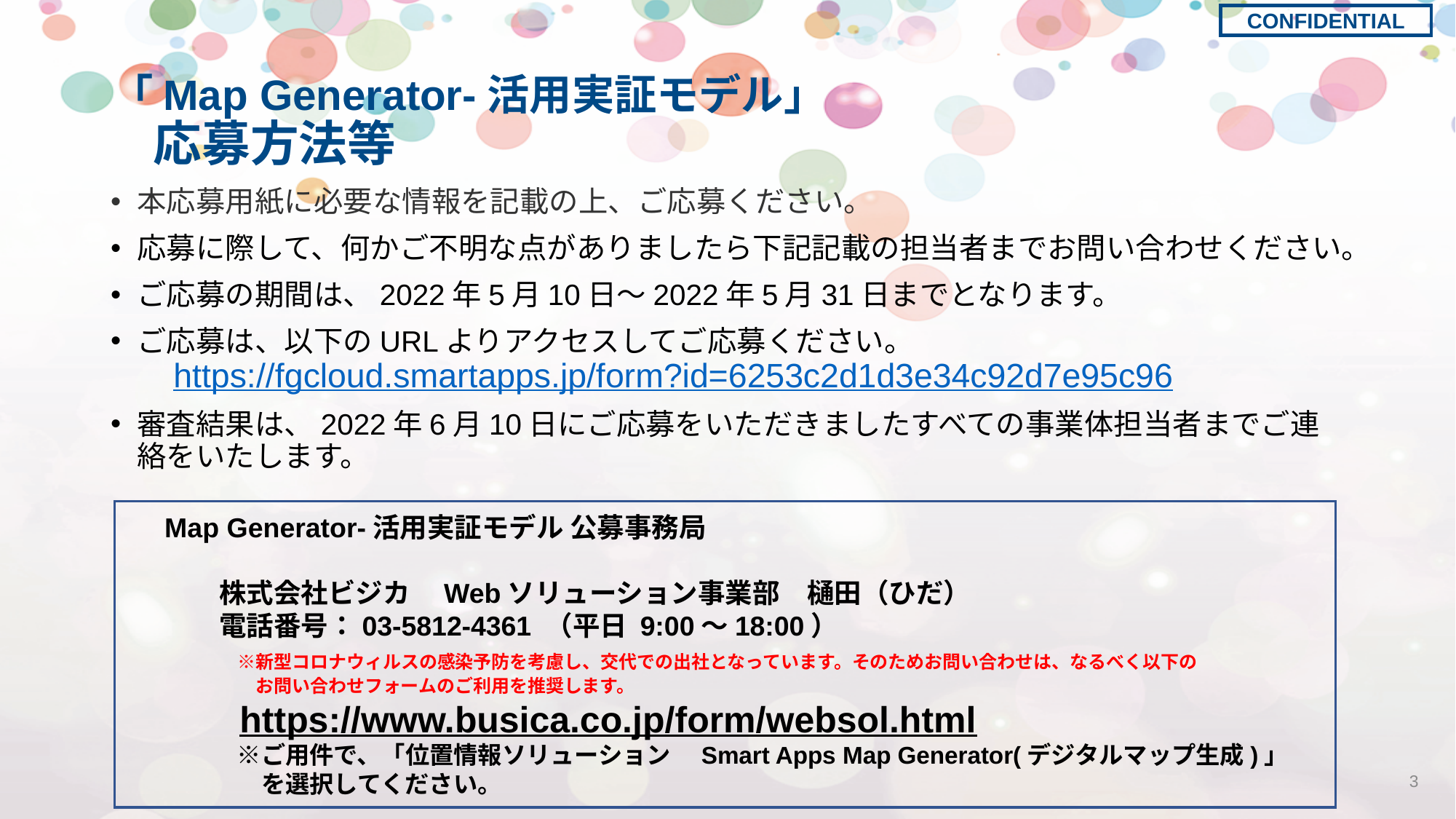

# 「Map Generator-活用実証モデル」 　応募方法等
本応募用紙に必要な情報を記載の上、ご応募ください。
応募に際して、何かご不明な点がありましたら下記記載の担当者までお問い合わせください。
ご応募の期間は、2022年5月10日～2022年5月31日までとなります。
ご応募は、以下のURLよりアクセスしてご応募ください。
　https://fgcloud.smartapps.jp/form?id=6253c2d1d3e34c92d7e95c96
審査結果は、2022年6月10日にご応募をいただきましたすべての事業体担当者までご連絡をいたします。

Map Generator-活用実証モデル 公募事務局

　　株式会社ビジカ　Webソリューション事業部　樋田（ひだ）
　　電話番号：03-5812-4361 （平日 9:00～18:00）
　　　※新型コロナウィルスの感染予防を考慮し、交代での出社となっています。そのためお問い合わせは、なるべく以下の
　　　　　お問い合わせフォームのご利用を推奨します。
　　 https://www.busica.co.jp/form/websol.html
　　　※ご用件で、「位置情報ソリューション　Smart Apps Map Generator(デジタルマップ生成)」
　　　　を選択してください。
3